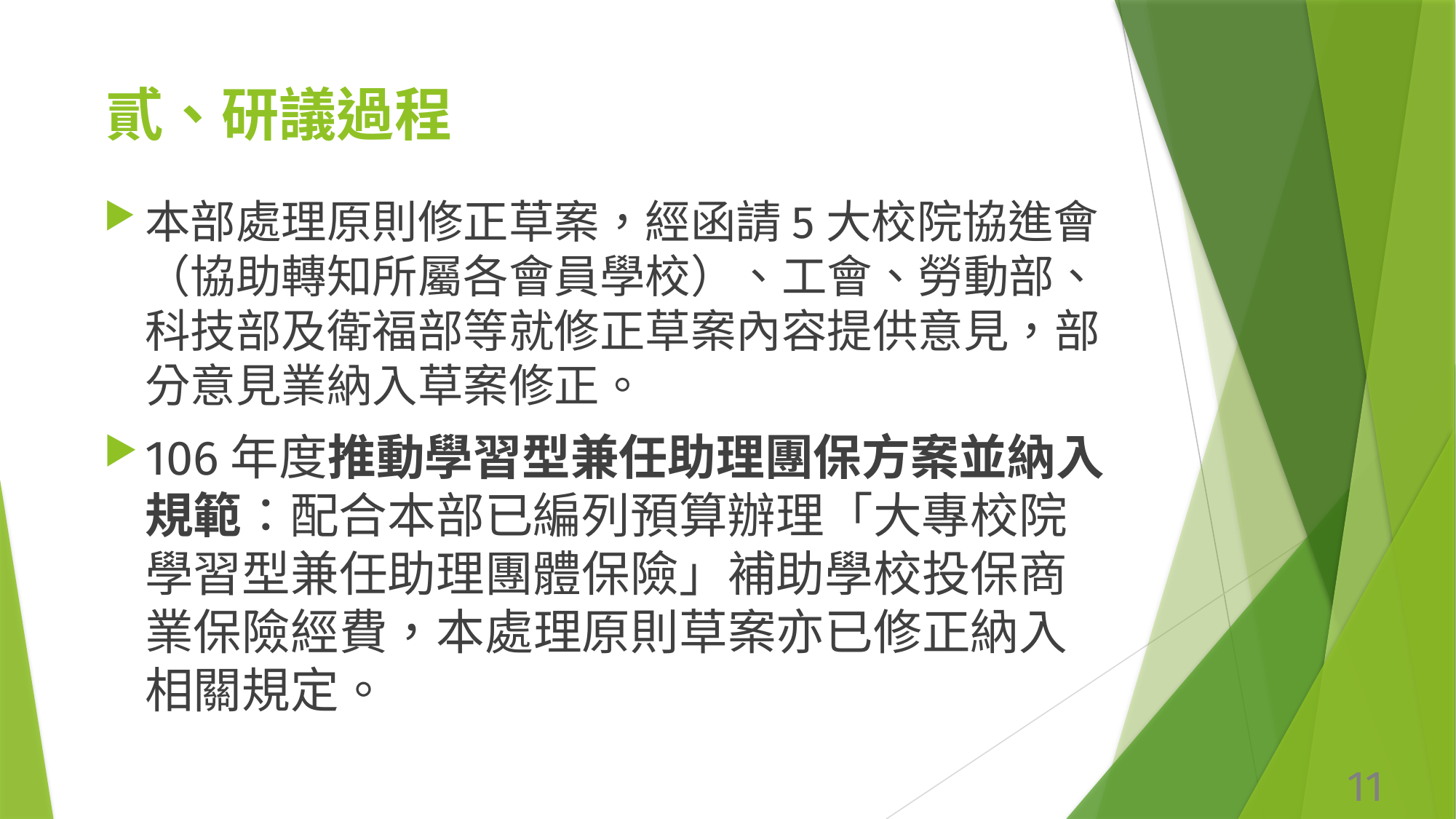

# 貳、研議過程
本部處理原則修正草案，經函請5大校院協進會（協助轉知所屬各會員學校）、工會、勞動部、科技部及衛福部等就修正草案內容提供意見，部分意見業納入草案修正。
106年度推動學習型兼任助理團保方案並納入規範：配合本部已編列預算辦理「大專校院學習型兼任助理團體保險」補助學校投保商業保險經費，本處理原則草案亦已修正納入相關規定。

11